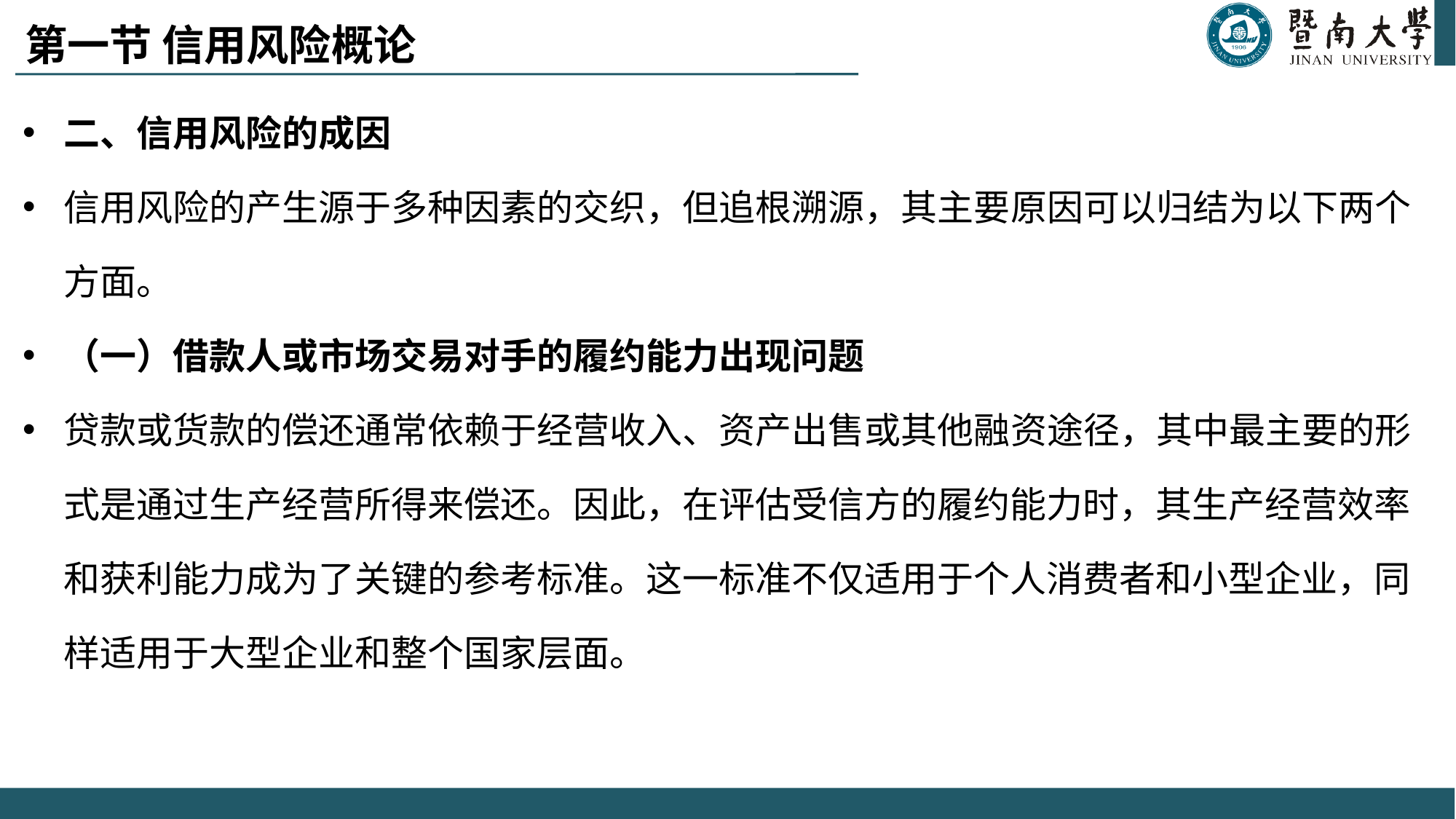

# 第一节 信用风险概论
二、信用风险的成因
信用风险的产生源于多种因素的交织，但追根溯源，其主要原因可以归结为以下两个方面。
（一）借款人或市场交易对手的履约能力出现问题
贷款或货款的偿还通常依赖于经营收入、资产出售或其他融资途径，其中最主要的形式是通过生产经营所得来偿还。因此，在评估受信方的履约能力时，其生产经营效率和获利能力成为了关键的参考标准。这一标准不仅适用于个人消费者和小型企业，同样适用于大型企业和整个国家层面。